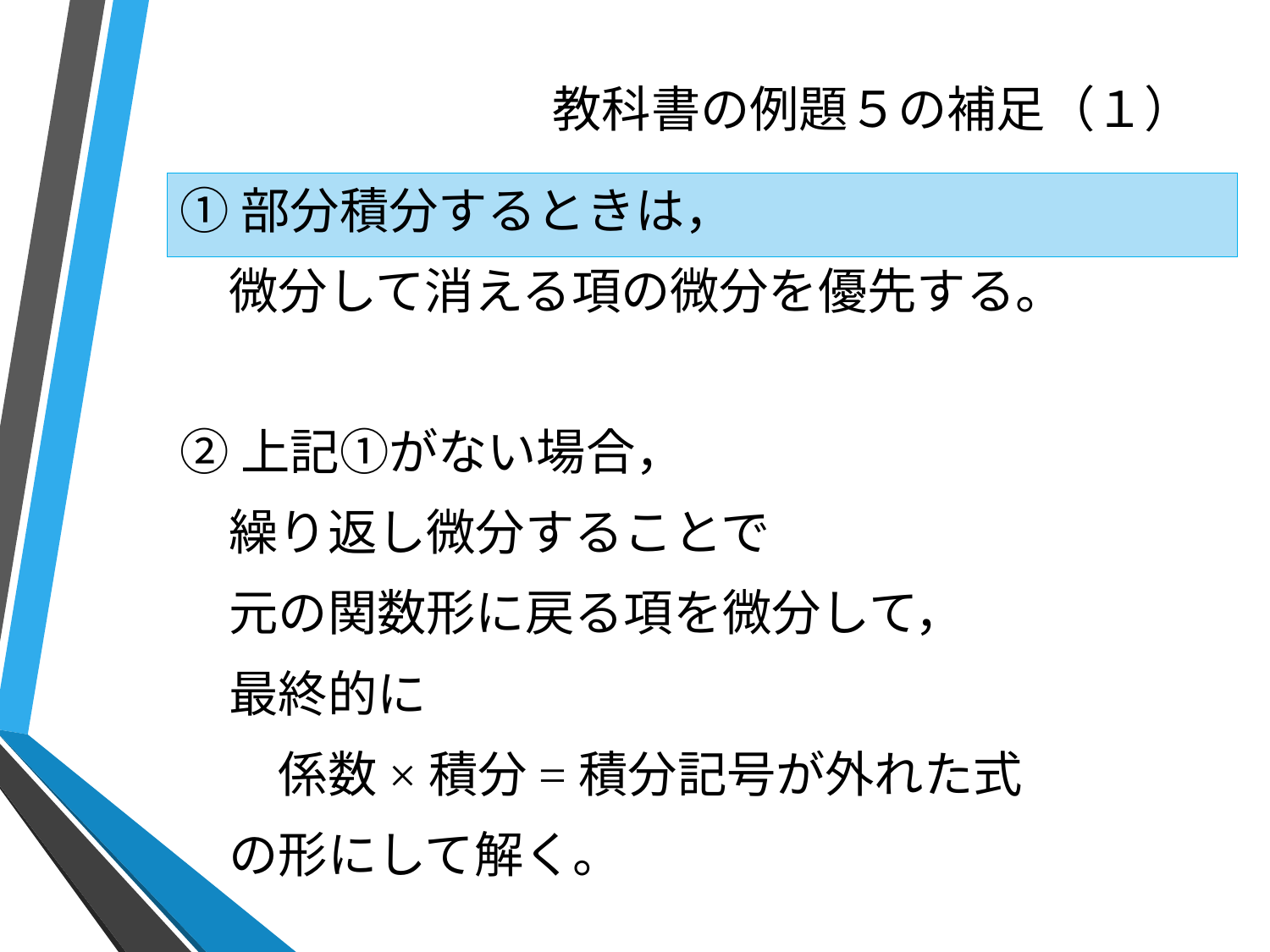

# 教科書の例題５の補足（１）
①部分積分するときは，
　微分して消える項の微分を優先する。

②上記①がない場合，
　繰り返し微分することで
　元の関数形に戻る項を微分して，
　最終的に
　　係数×積分=積分記号が外れた式
　の形にして解く。